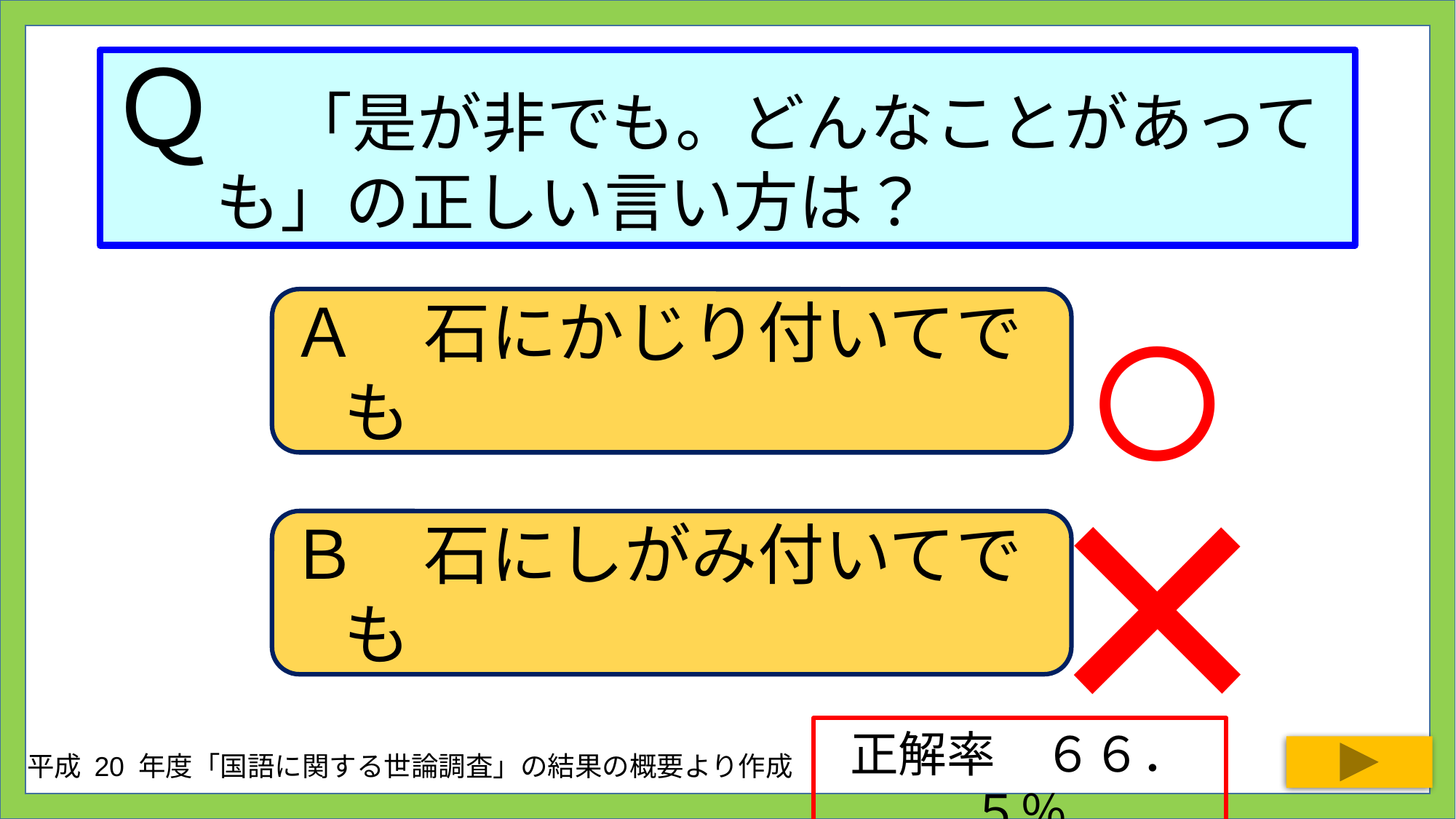

# Ｑ　「是が非でも。どんなことがあっても」の正しい言い方は？
○
Ａ　石にかじり付いてでも
×
Ｂ　石にしがみ付いてでも
正解率　６６．５％

平成 20 年度「国語に関する世論調査」の結果の概要より作成